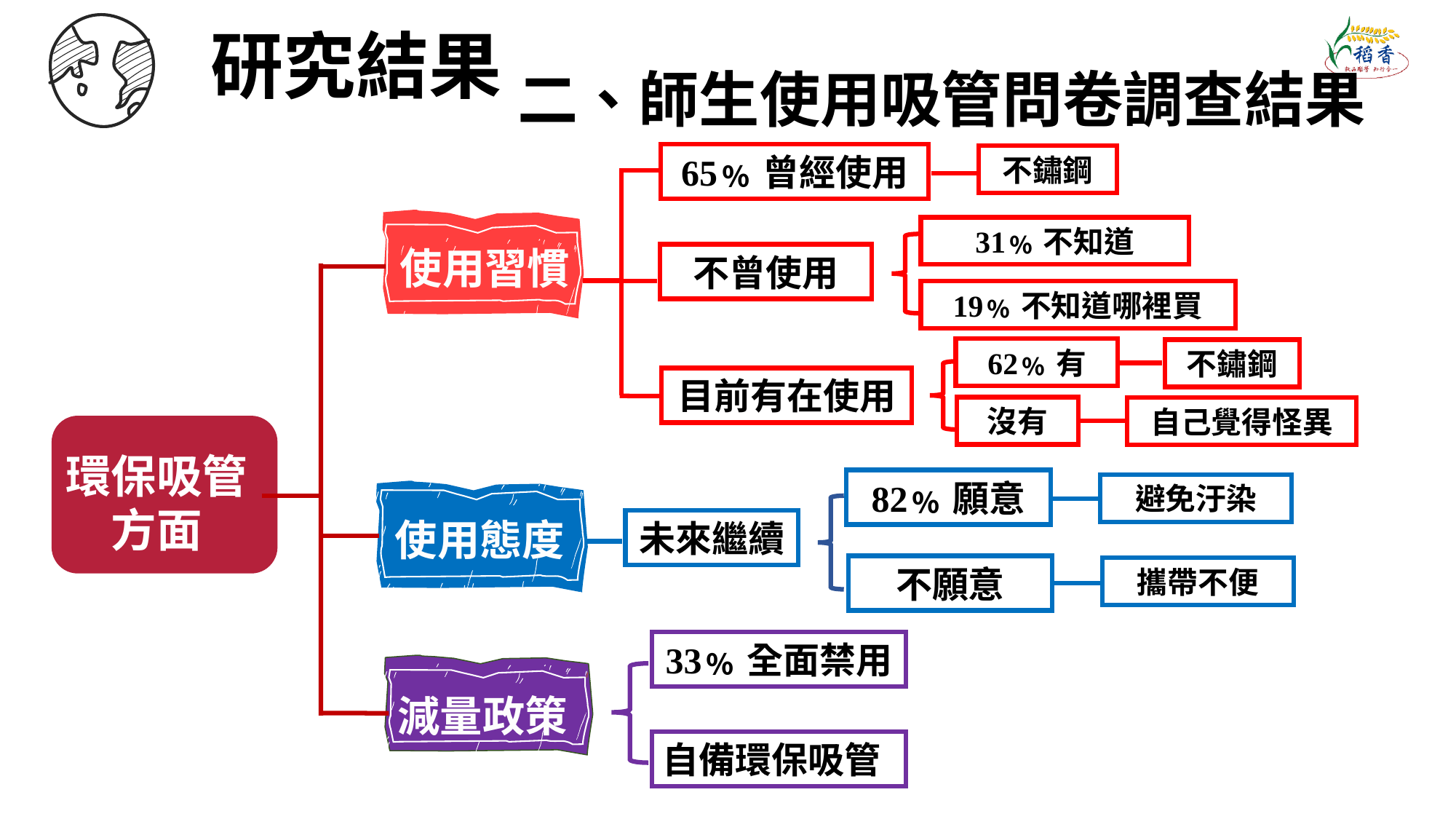

二、師生使用吸管問卷調查結果
研究結果

65﹪曾經使用
不鏽鋼

使用習慣
31﹪不知道

不曾使用
19﹪不知道哪裡買

62﹪有
不鏽鋼

目前有在使用

沒有
自己覺得怪異

環保吸管
方面
82﹪願意

避免汙染

使用態度

未來繼續
不願意
攜帶不便
33﹪全面禁用

減量政策

自備環保吸管